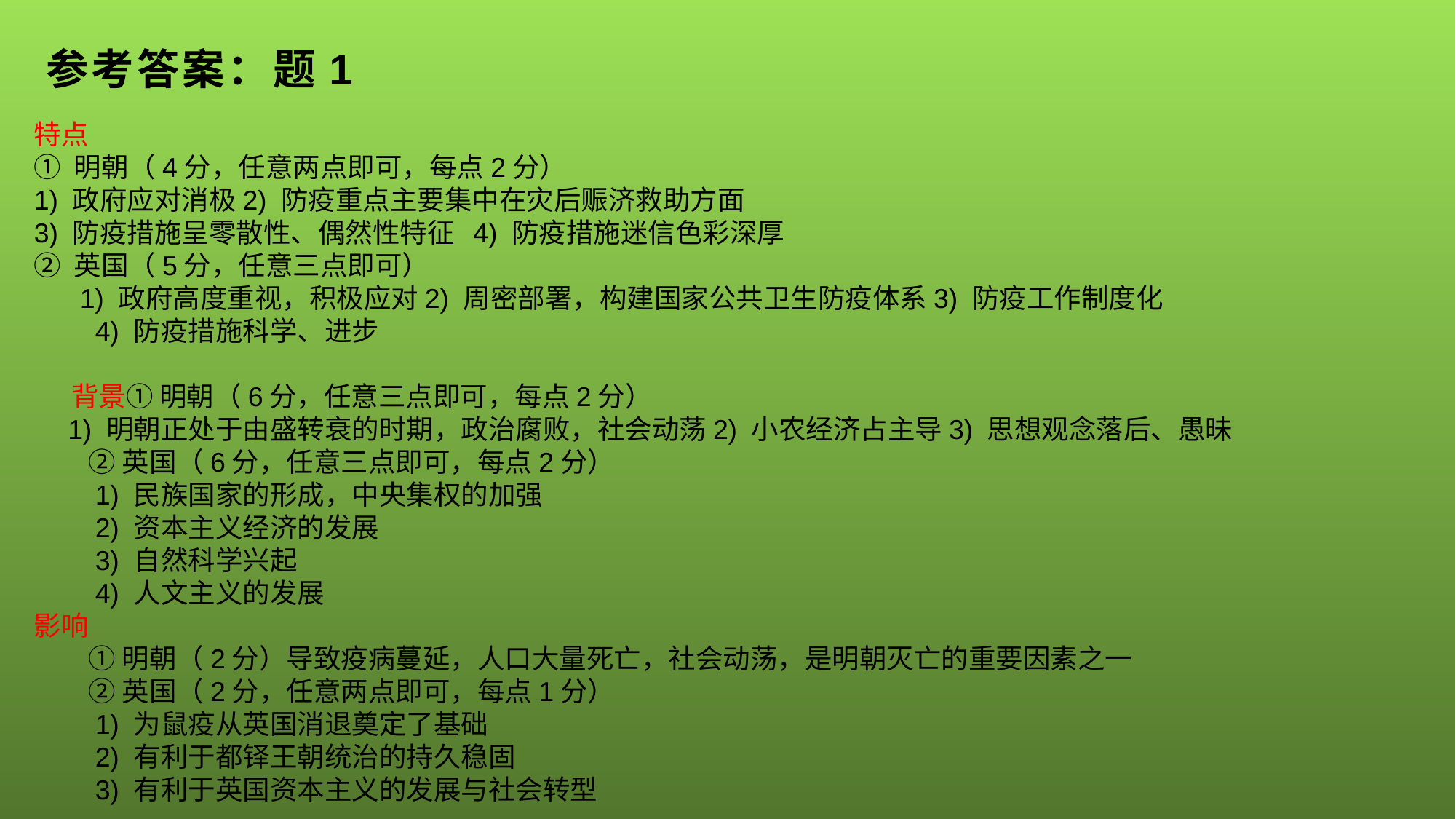

参考答案：题1

特点
① 明朝（4分，任意两点即可，每点2分）
1) 政府应对消极2) 防疫重点主要集中在灾后赈济救助方面
3) 防疫措施呈零散性、偶然性特征  4) 防疫措施迷信色彩深厚
② 英国（5分，任意三点即可）
      1) 政府高度重视，积极应对2) 周密部署，构建国家公共卫生防疫体系3) 防疫工作制度化
　　4) 防疫措施科学、进步

     背景① 明朝（6分，任意三点即可，每点2分）
　1) 明朝正处于由盛转衰的时期，政治腐败，社会动荡2) 小农经济占主导3) 思想观念落后、愚昧
　　② 英国（6分，任意三点即可，每点2分）
　　1) 民族国家的形成，中央集权的加强
　　2) 资本主义经济的发展
　　3) 自然科学兴起
　　4) 人文主义的发展
影响
　　① 明朝（2分）导致疫病蔓延，人口大量死亡，社会动荡，是明朝灭亡的重要因素之一
　　② 英国（2分，任意两点即可，每点1分）
　　1) 为鼠疫从英国消退奠定了基础
　　2) 有利于都铎王朝统治的持久稳固
　　3) 有利于英国资本主义的发展与社会转型